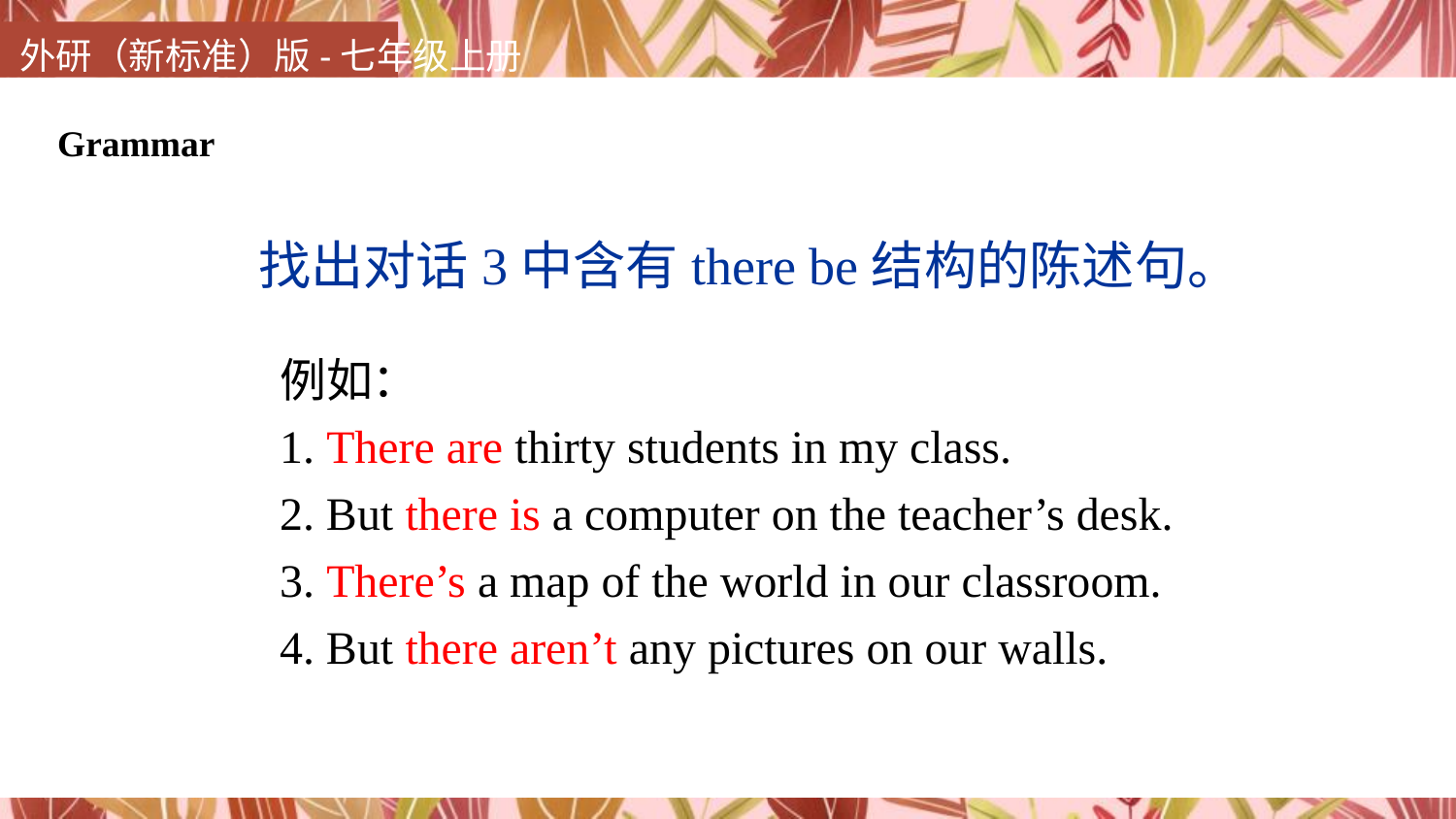

Grammar
找出对话3中含有there be结构的陈述句。
例如：
1. There are thirty students in my class.
2. But there is a computer on the teacher’s desk.
3. There’s a map of the world in our classroom.
4. But there aren’t any pictures on our walls.